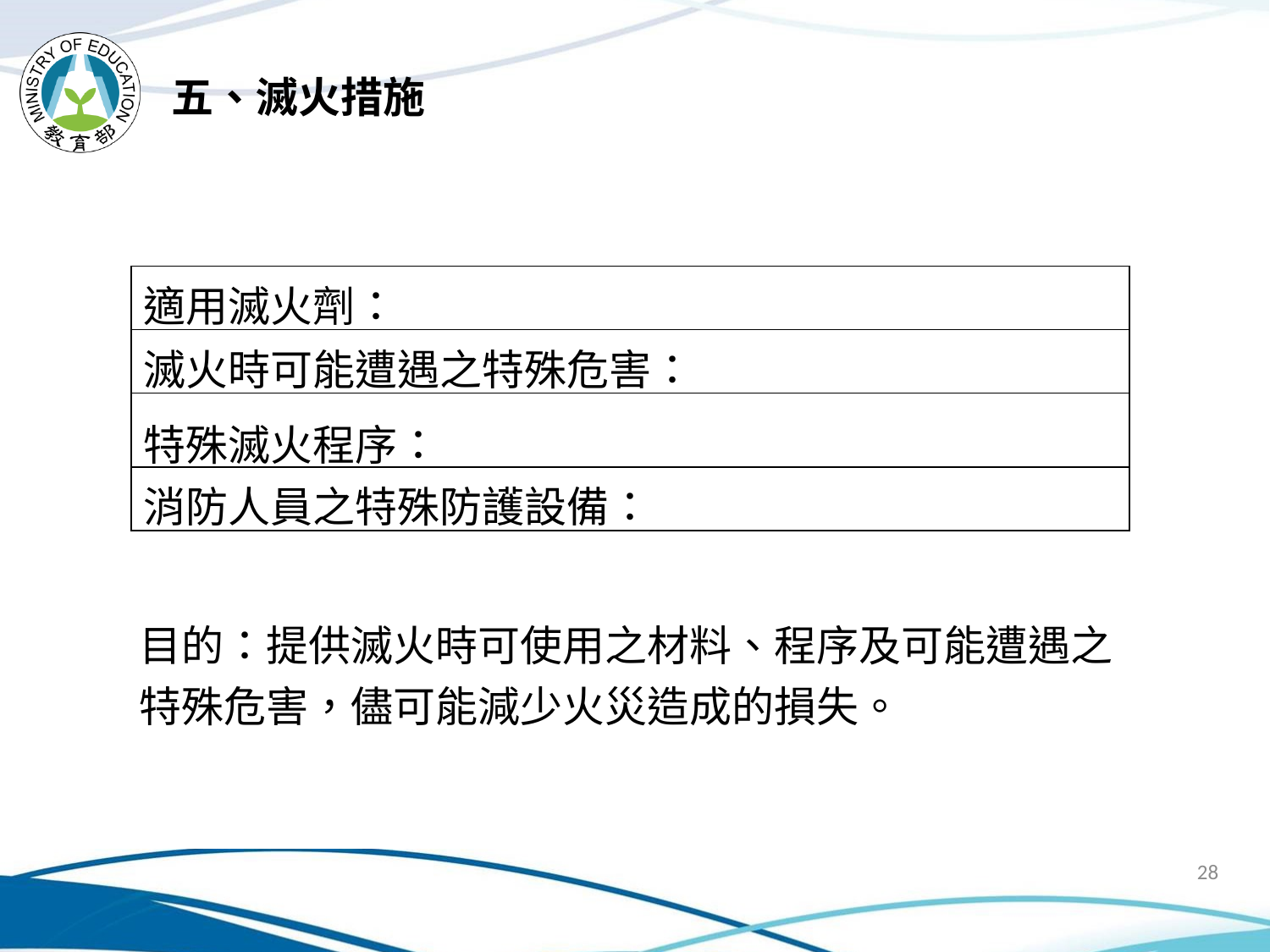

五、滅火措施
| 適用滅火劑： |
| --- |
| 滅火時可能遭遇之特殊危害： |
| 特殊滅火程序： |
| 消防人員之特殊防護設備： |
目的：提供滅火時可使用之材料、程序及可能遭遇之特殊危害，儘可能減少火災造成的損失。
28